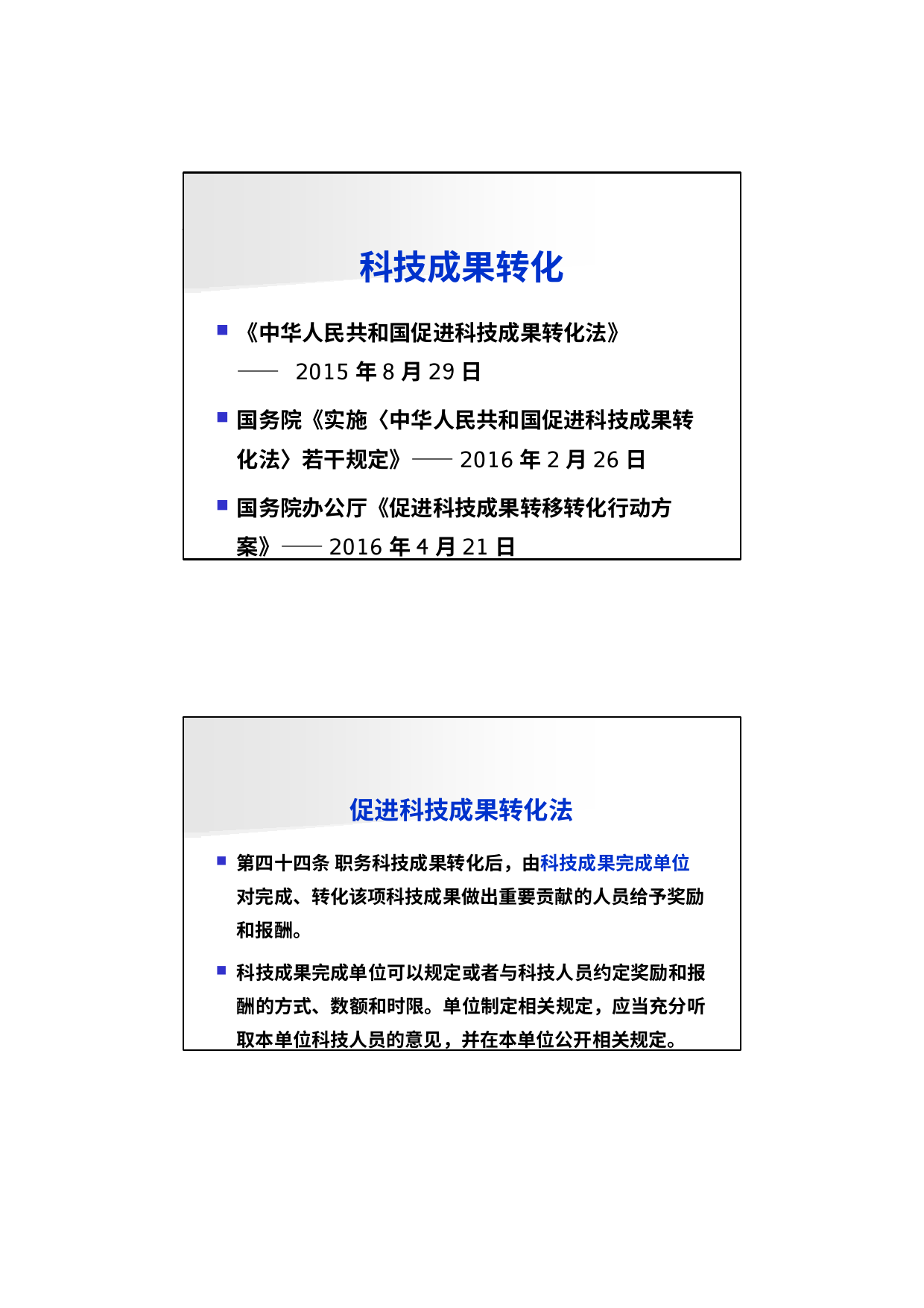

科技成果转化
《中华人民共和国促进科技成果转化法》——  2015年8月29日
国务院《实施〈中华人民共和国促进科技成果转 化法〉若干规定》——2016年2月26日
国务院办公厅《促进科技成果转移转化行动方 案》——2016年4月21日

促进科技成果转化法

第四十四条 职务科技成果转化后，由科技成果完成单位 对完成、转化该项科技成果做出重要贡献的人员给予奖励 和报酬。
科技成果完成单位可以规定或者与科技人员约定奖励和报 酬的方式、数额和时限。单位制定相关规定，应当充分听 取本单位科技人员的意见，并在本单位公开相关规定。